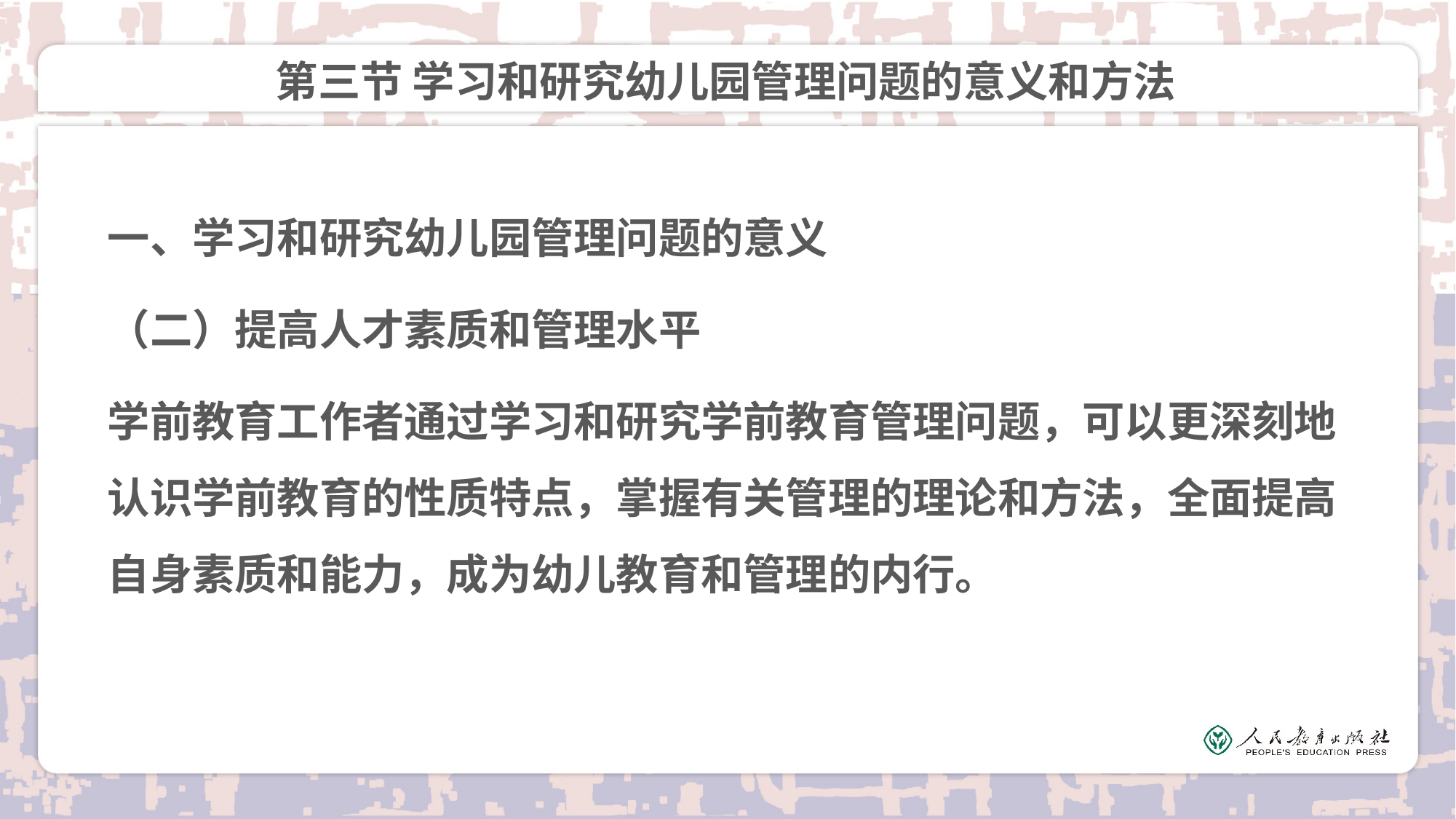

# 第三节 学习和研究幼儿园管理问题的意义和方法
一、学习和研究幼儿园管理问题的意义
（二）提高人才素质和管理水平
学前教育工作者通过学习和研究学前教育管理问题，可以更深刻地认识学前教育的性质特点，掌握有关管理的理论和方法，全面提高自身素质和能力，成为幼儿教育和管理的内行。